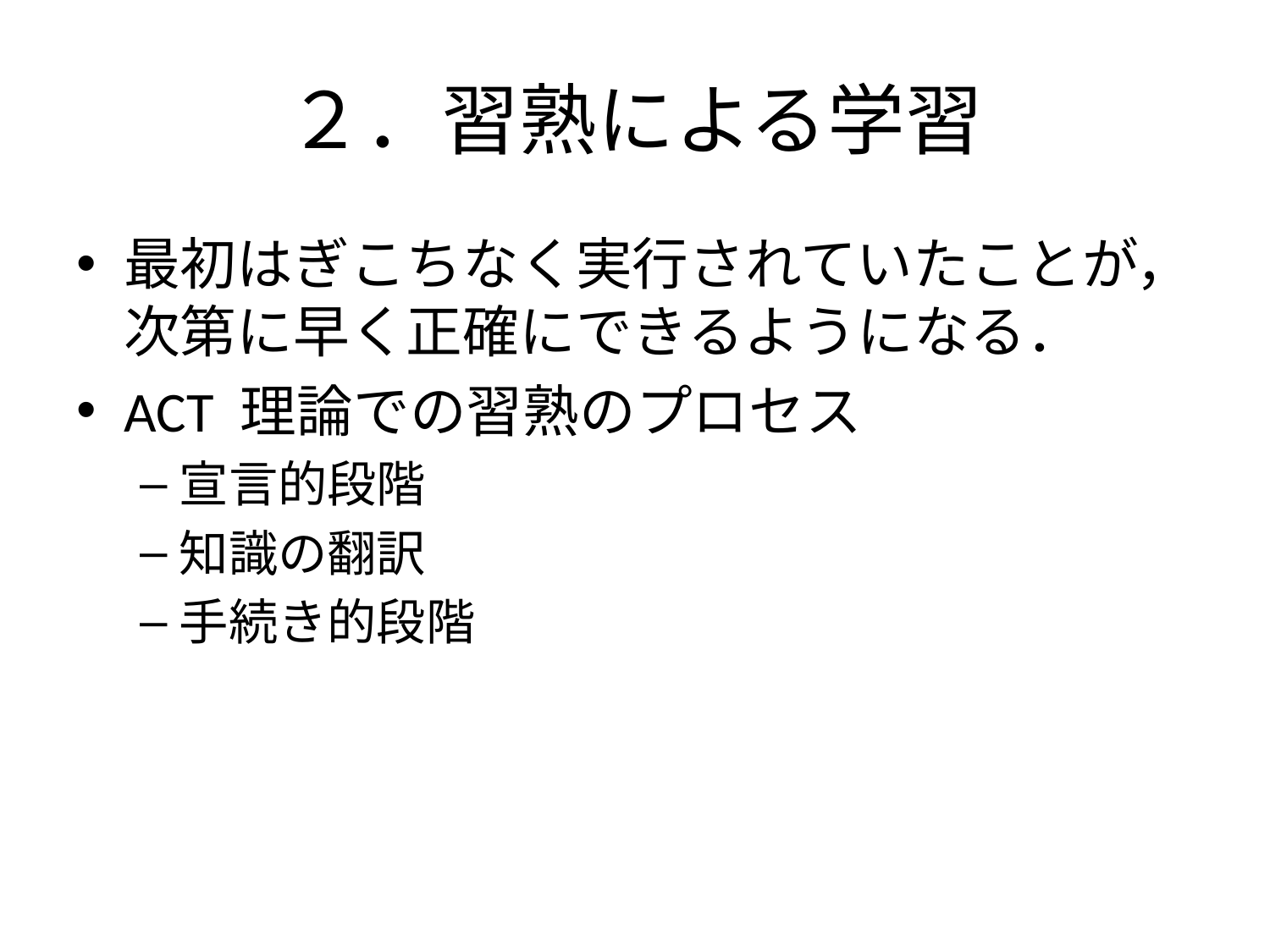

# ２．習熟による学習
最初はぎこちなく実行されていたことが，次第に早く正確にできるようになる．
ACT 理論での習熟のプロセス
宣言的段階
知識の翻訳
手続き的段階